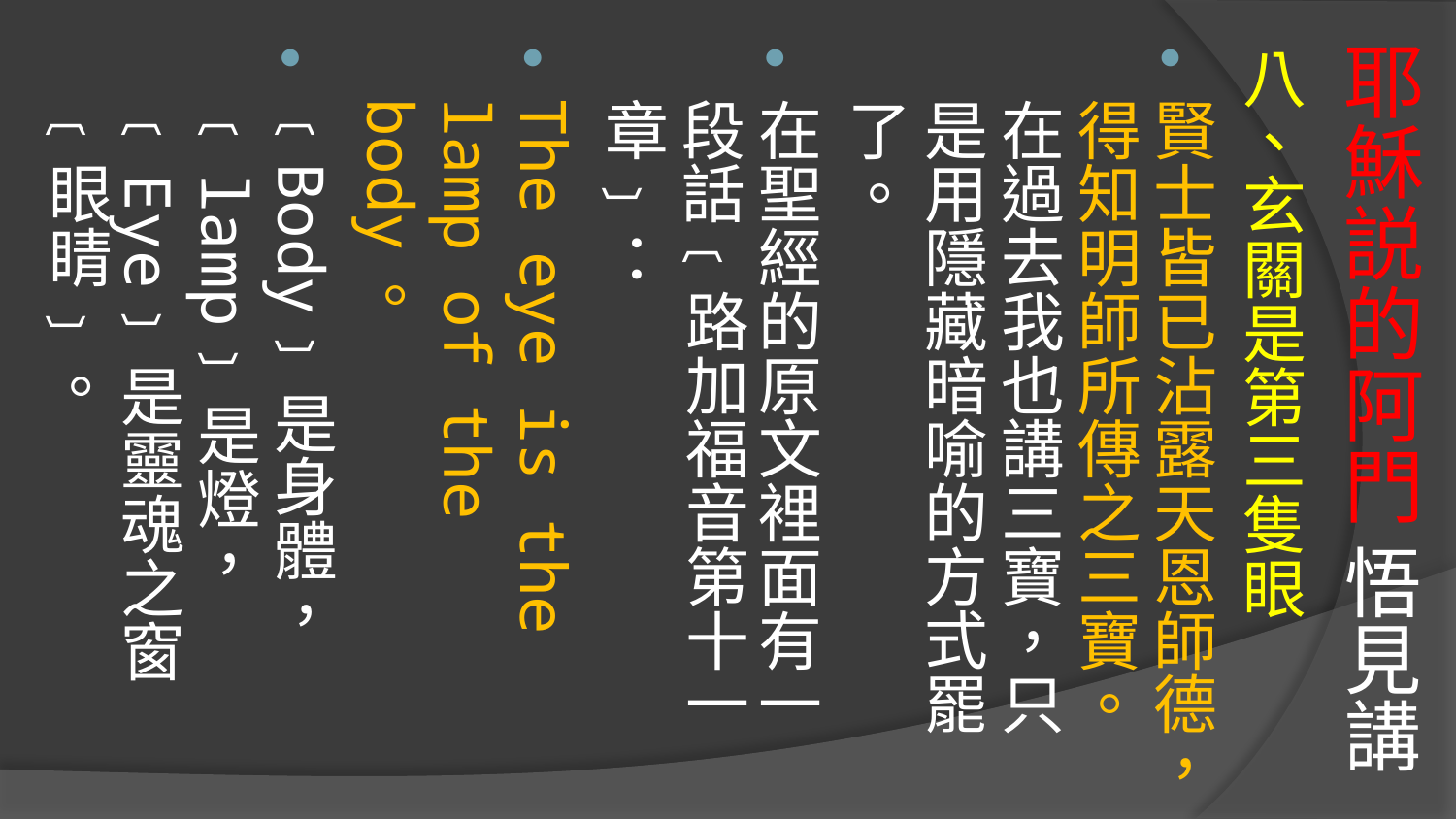

# 耶穌説的阿門 悟見講
八、玄關是第三隻眼
賢士皆已沾露天恩師德，得知明師所傳之三寶。在過去我也講三寶，只是用隱藏暗喻的方式罷了。
在聖經的原文裡面有一段話﹝路加福音第十一章﹞：
The eye is the lamp of the body。
﹝Body﹞是身體，﹝lamp﹞是燈，
﹝Eye﹞是靈魂之窗﹝眼睛﹞。